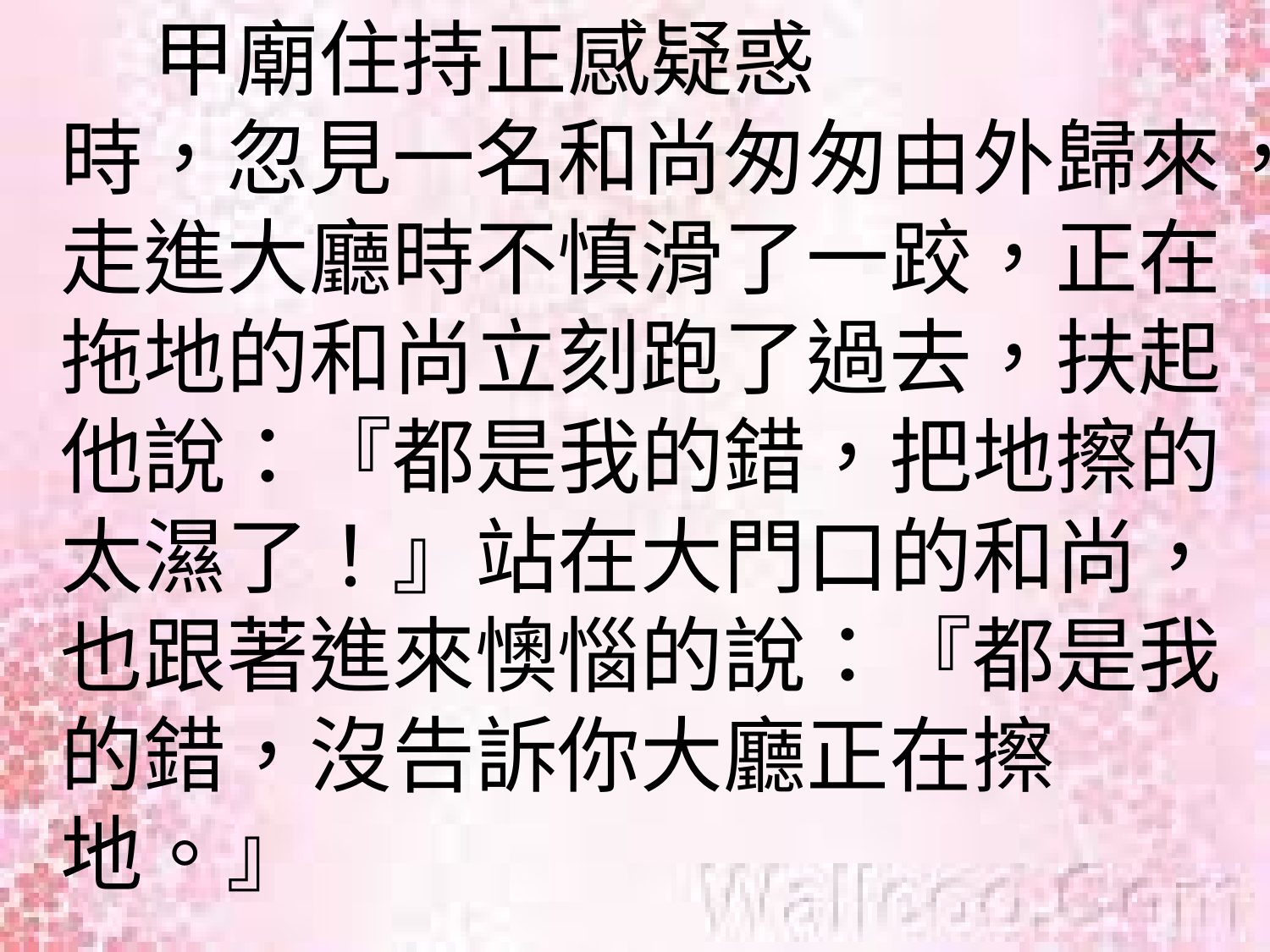

甲廟住持正感疑惑 
時，忽見一名和尚匆匆由外歸來，走進大廳時不慎滑了一跤，正在拖地的和尚立刻跑了過去，扶起他說：『都是我的錯，把地擦的太濕了！』站在大門口的和尚，也跟著進來懊惱的說：『都是我的錯，沒告訴你大廳正在擦地。』